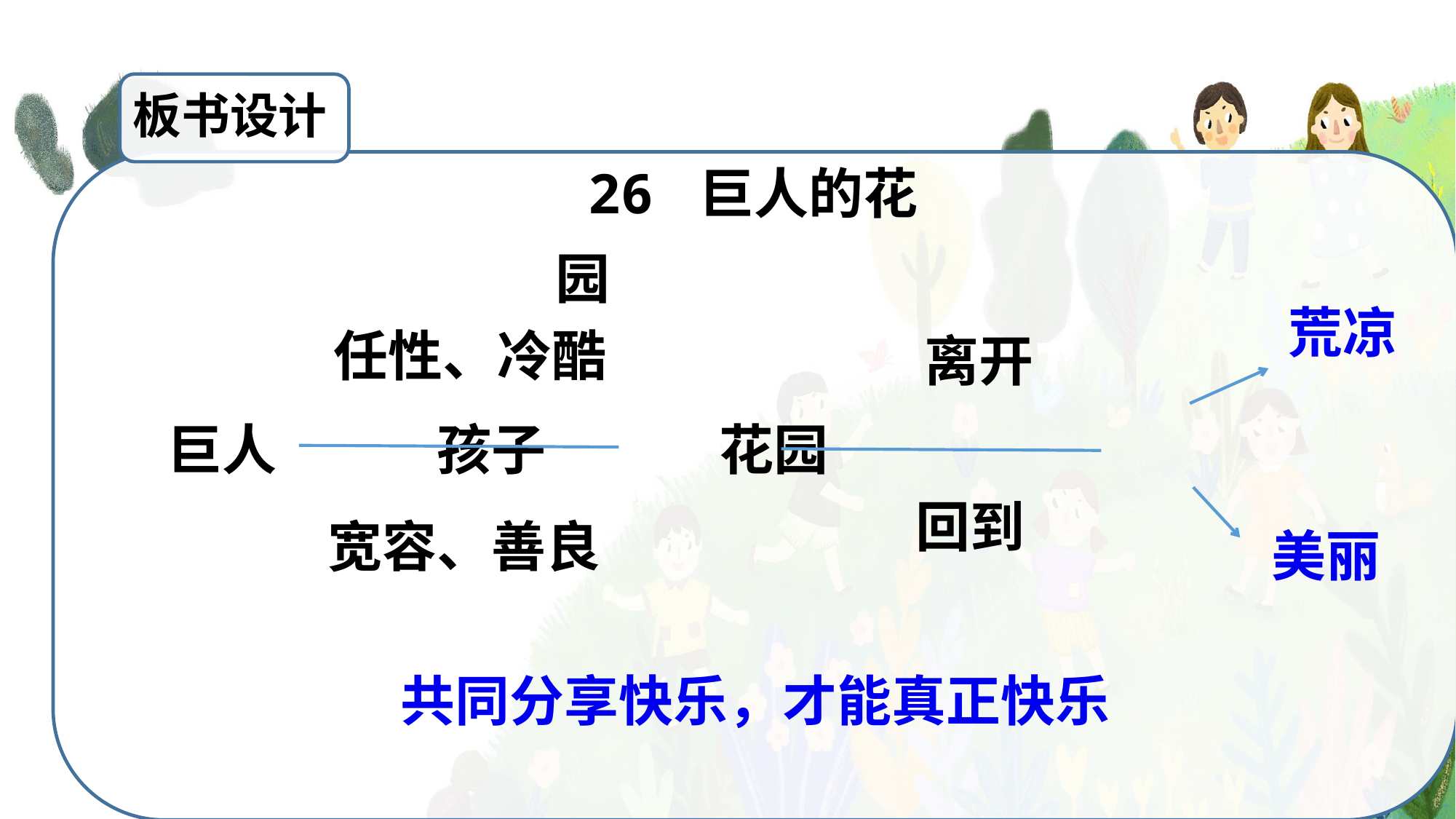

板书设计
 26 巨人的花园

荒凉
 任性、冷酷
离开
 巨人             孩子              花园
回到
宽容、善良
美丽
 共同分享快乐，才能真正快乐